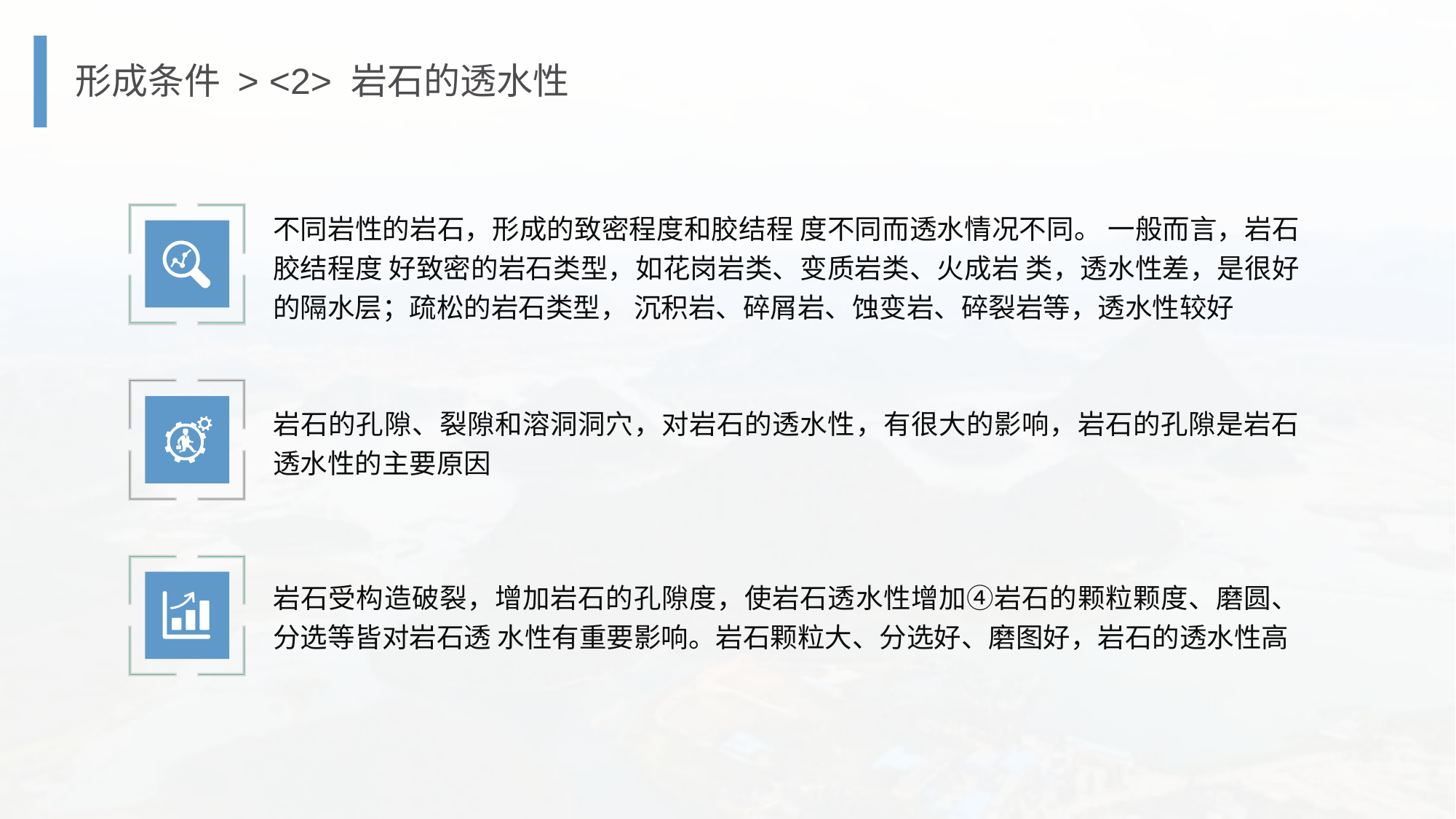

形成条件 > <2> 岩石的透水性
不同岩性的岩石，形成的致密程度和胶结程 度不同而透水情况不同。 一般而言，岩石胶结程度 好致密的岩石类型，如花岗岩类、变质岩类、火成岩 类，透水性差，是很好的隔水层；疏松的岩石类型， 沉积岩、碎屑岩、蚀变岩、碎裂岩等，透水性较好

岩石的孔隙、裂隙和溶洞洞穴，对岩石的透水性，有很大的影响，岩石的孔隙是岩石透水性的主要原因

岩石受构造破裂，增加岩石的孔隙度，使岩石透水性增加④岩石的颗粒颗度、磨圆、分选等皆对岩石透 水性有重要影响。岩石颗粒大、分选好、磨图好，岩石的透水性高